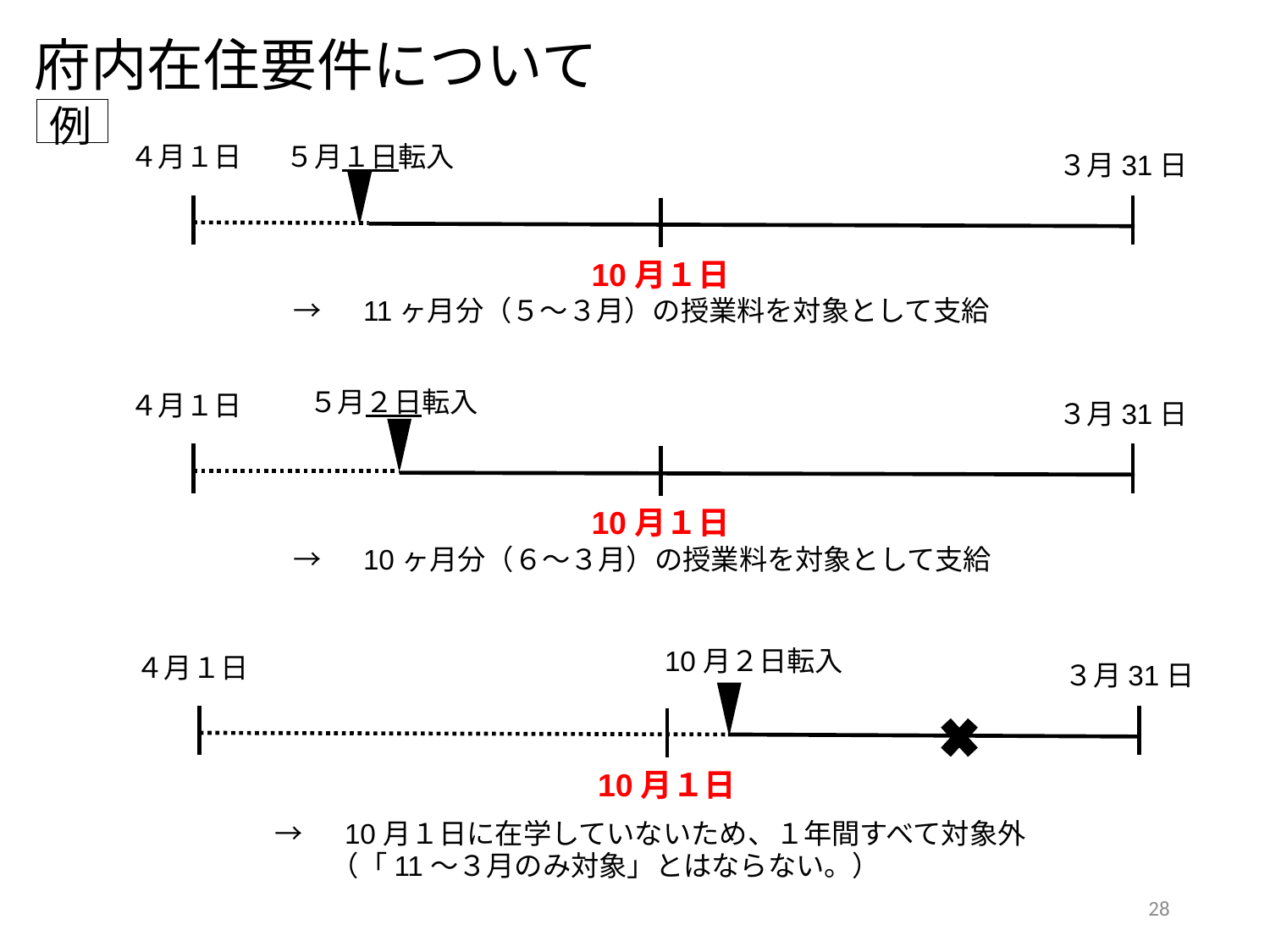

府内在住要件について
例
５月１日転入
４月１日
３月31日

10月１日
→　11ヶ月分（５～３月）の授業料を対象として支給
５月２日転入
４月１日
３月31日

10月１日
→　10ヶ月分（６～３月）の授業料を対象として支給
10月２日転入
４月１日
３月31日

10月１日
→　10月１日に在学していないため、１年間すべて対象外
　　（「11～３月のみ対象」とはならない。）
28